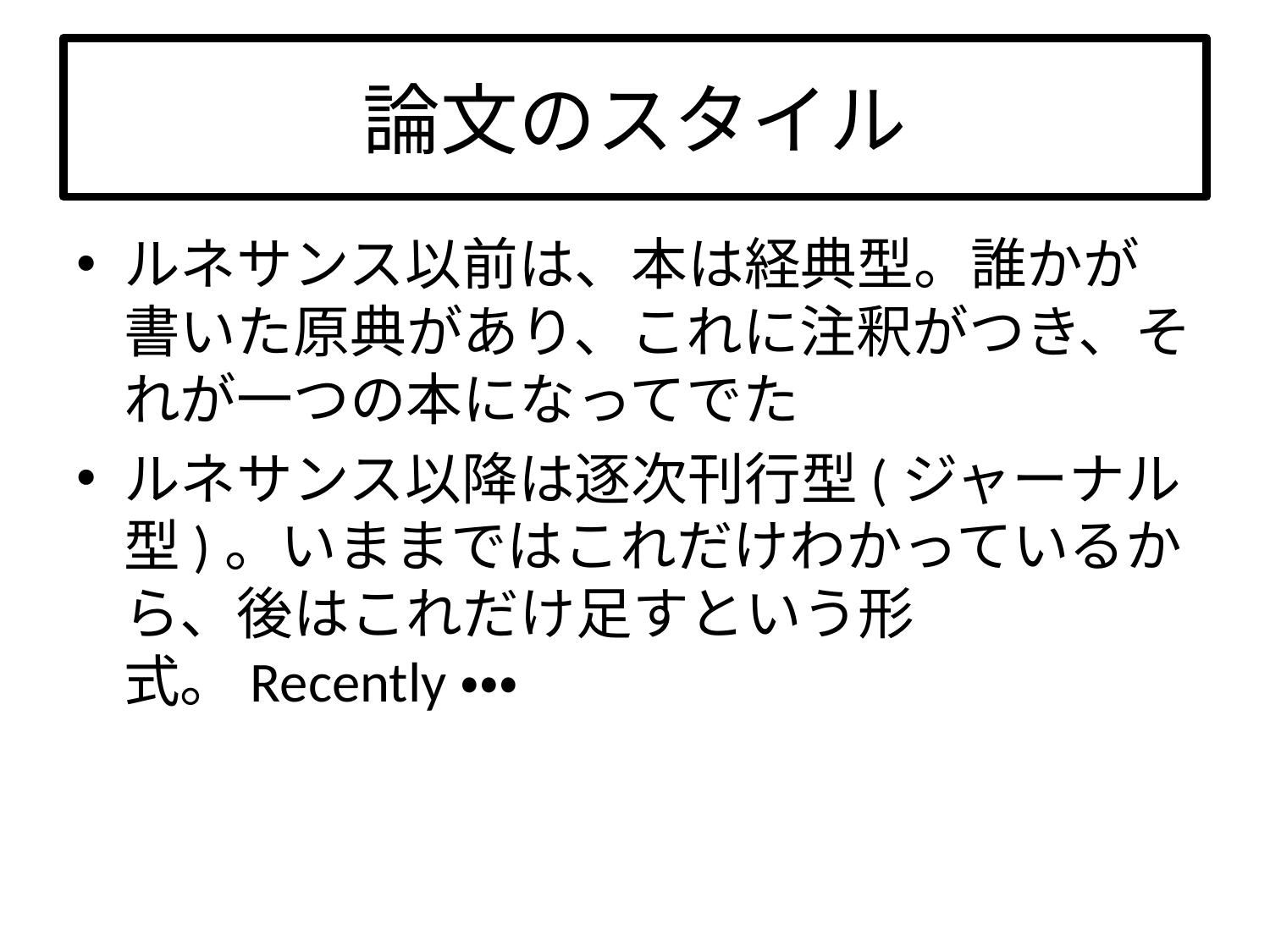

# 論文のスタイル
ルネサンス以前は、本は経典型。誰かが書いた原典があり、これに注釈がつき、それが一つの本になってでた
ルネサンス以降は逐次刊行型(ジャーナル型)。いままではこれだけわかっているから、後はこれだけ足すという形式。Recently・・・